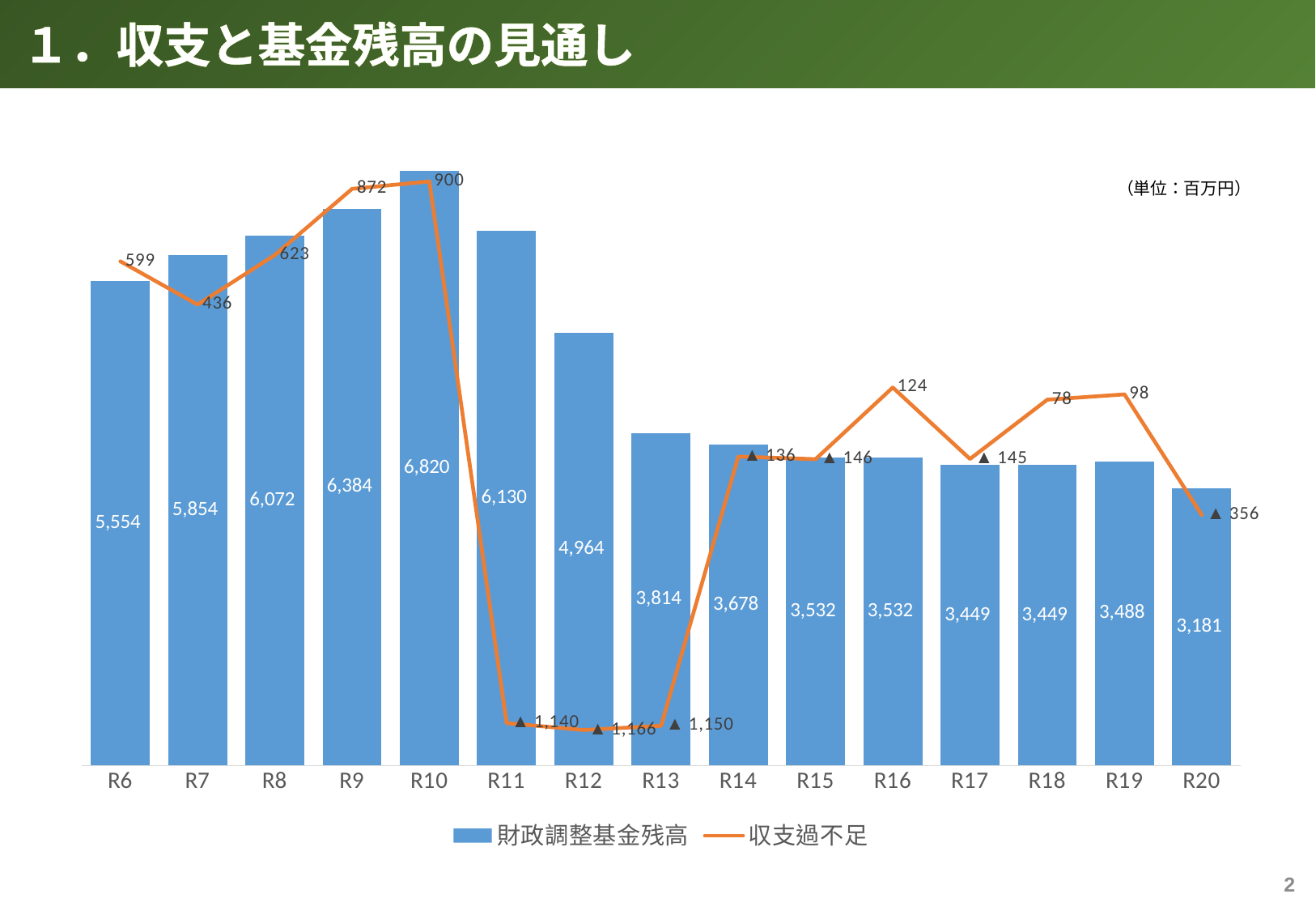

１．収支と基金残高の見通し

### Chart

| Category |  |  |
|---|---|---|
| R6 | 5554.0 | 599.0 |
| R7 | 5854.0 | 436.0 |
| R8 | 6072.0 | 623.0 |
| R9 | 6384.0 | 872.0 |
| R10 | 6820.0 | 900.0 |
| R11 | 6130.0 | -1140.0 |
| R12 | 4964.0 | -1166.0 |
| R13 | 3814.0 | -1150.0 |
| R14 | 3678.0 | -136.0 |
| R15 | 3532.0 | -146.0 |
| R16 | 3532.0 | 124.0 |
| R17 | 3449.0 | -145.0 |
| R18 | 3449.0 | 78.0 |
| R19 | 3488.0 | 98.0 |
| R20 | 3181.0 | -356.0 |
（単位：百万円）
2